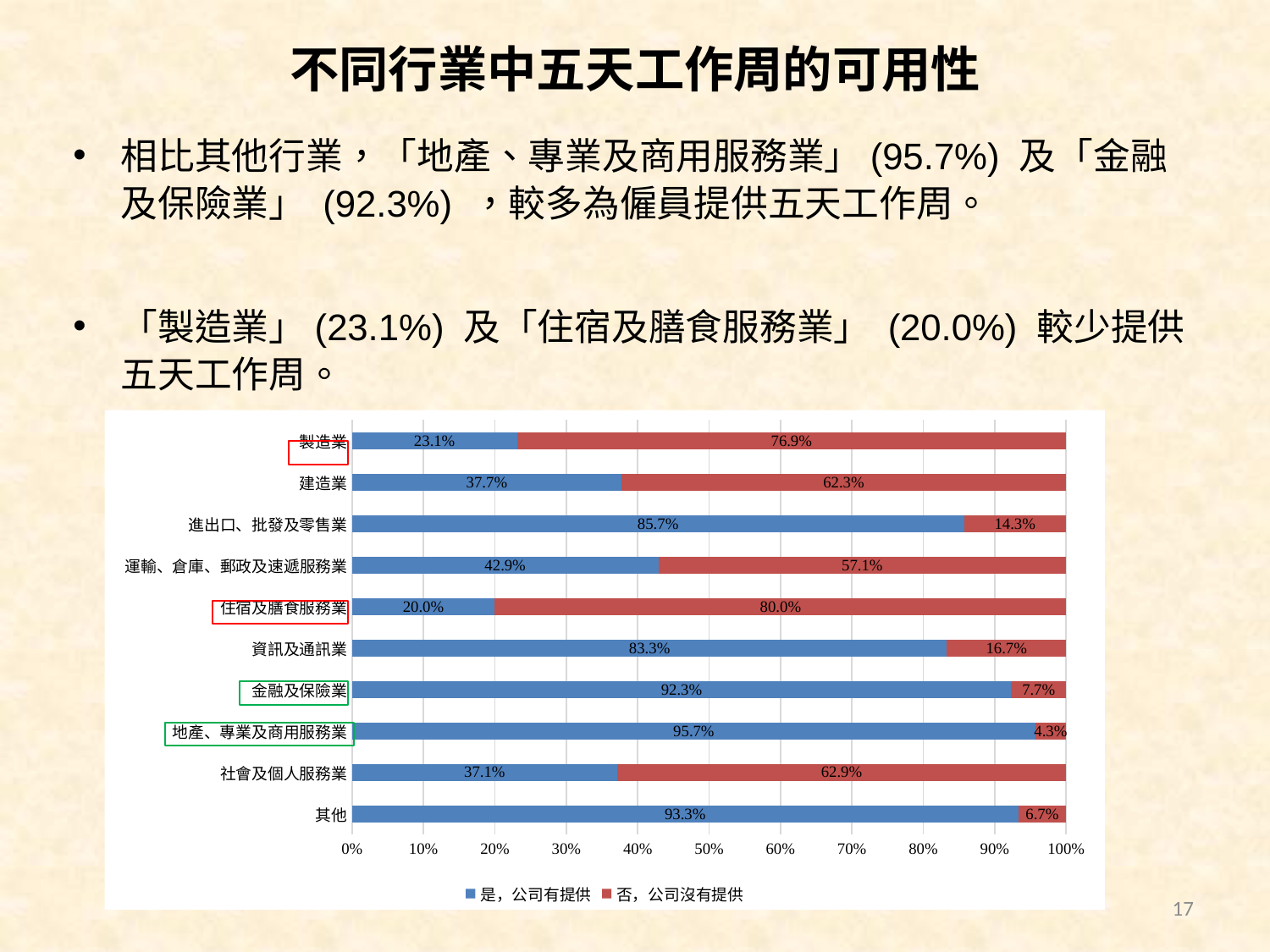

# 不同行業中五天工作周的可用性
相比其他行業，「地產、專業及商用服務業」(95.7%) 及「金融及保險業」 (92.3%) ，較多為僱員提供五天工作周。

「製造業」(23.1%) 及「住宿及膳食服務業」 (20.0%) 較少提供五天工作周。

### Chart

| Category | 是，公司有提供 | 否，公司沒有提供 |
|---|---|---|
| 其他 | 0.933 | 0.067 |
| 社會及個人服務業 | 0.371 | 0.629 |
| 地產、專業及商用服務業 | 0.957 | 0.043 |
| 金融及保險業 | 0.923 | 0.077 |
| 資訊及通訊業 | 0.833 | 0.167 |
| 住宿及膳食服務業 | 0.2 | 0.8 |
| 運輸、倉庫、郵政及速遞服務業 | 0.429 | 0.571 |
| 進出口、批發及零售業 | 0.857 | 0.143 |
| 建造業 | 0.377 | 0.623 |
| 製造業 | 0.231 | 0.769 |

17